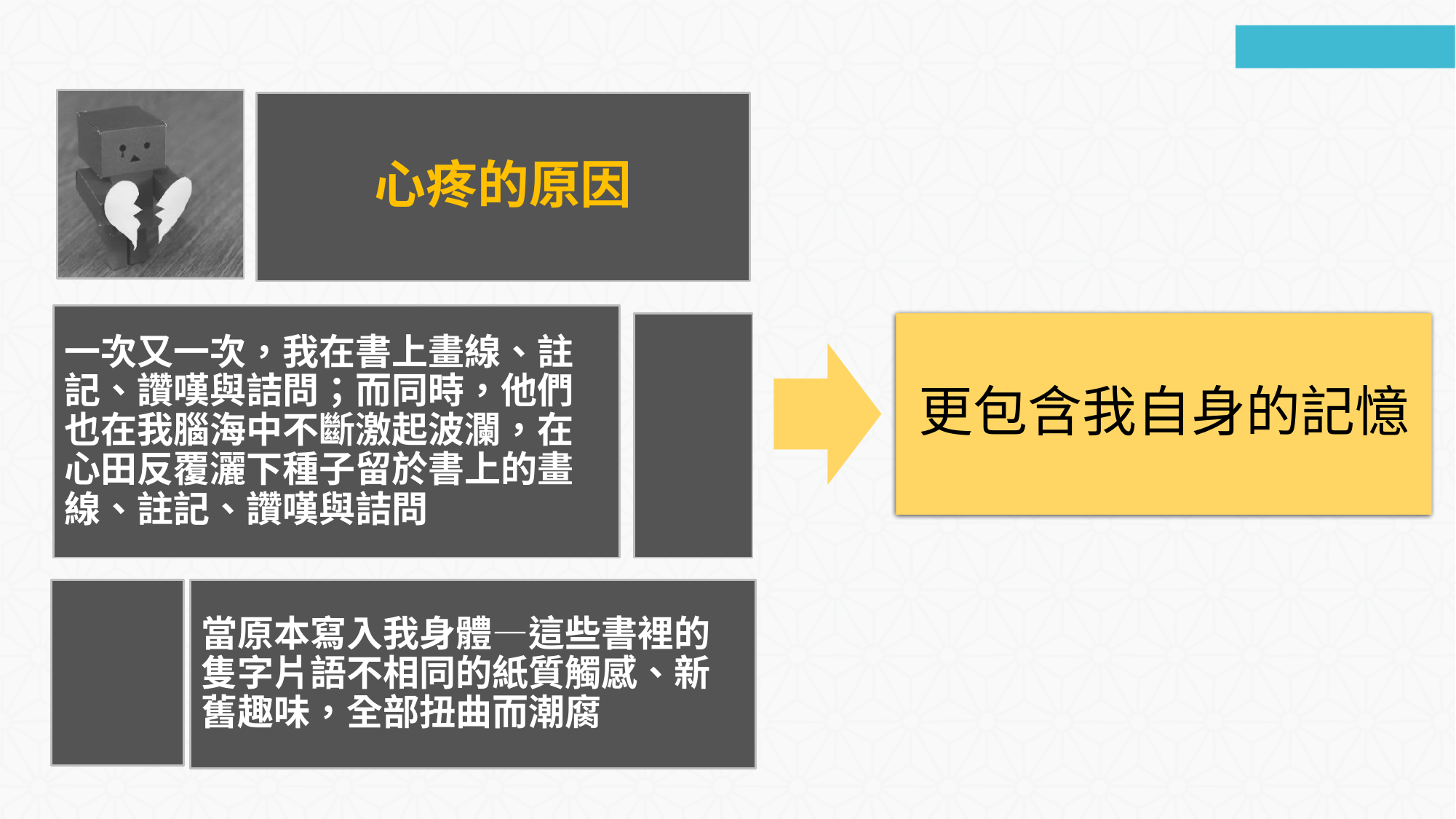

心疼的原因
一次又一次，我在書上畫線、註記、讚嘆與詰問；而同時，他們也在我腦海中不斷激起波瀾，在心田反覆灑下種子留於書上的畫線、註記、讚嘆與詰問
當原本寫入我身體—這些書裡的隻字片語不相同的紙質觸感、新舊趣味，全部扭曲而潮腐

更包含我自身的記憶